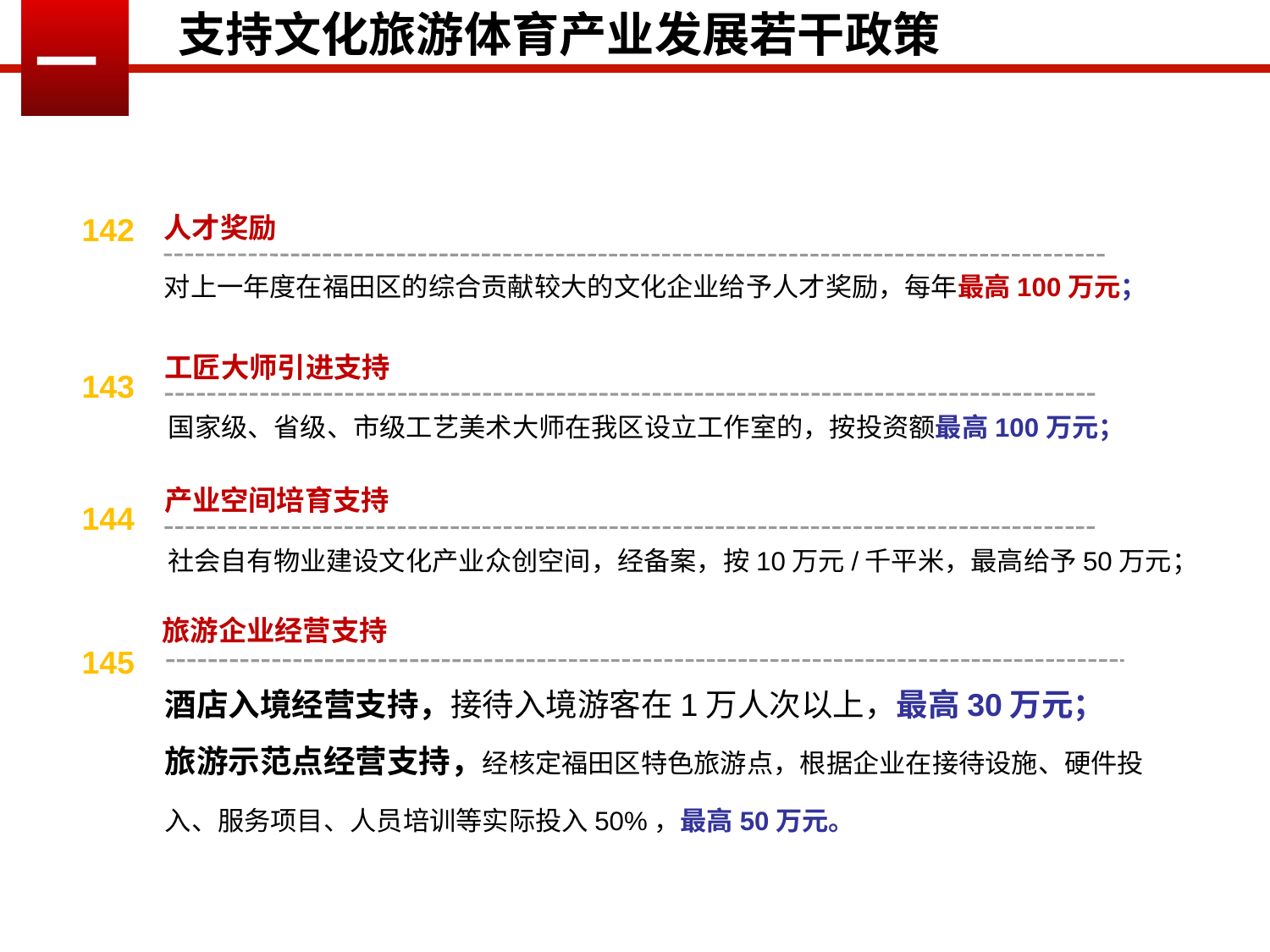

支持文化旅游体育产业发展若干政策

一

人才奖励
142
对上一年度在福田区的综合贡献较大的文化企业给予人才奖励，每年最高100万元；
工匠大师引进支持
143
国家级、省级、市级工艺美术大师在我区设立工作室的，按投资额最高100万元；
产业空间培育支持
144
社会自有物业建设文化产业众创空间，经备案，按10万元/千平米，最高给予50万元；
旅游企业经营支持
145
酒店入境经营支持，接待入境游客在1万人次以上，最高30万元；
旅游示范点经营支持，经核定福田区特色旅游点，根据企业在接待设施、硬件投入、服务项目、人员培训等实际投入50%，最高50万元。